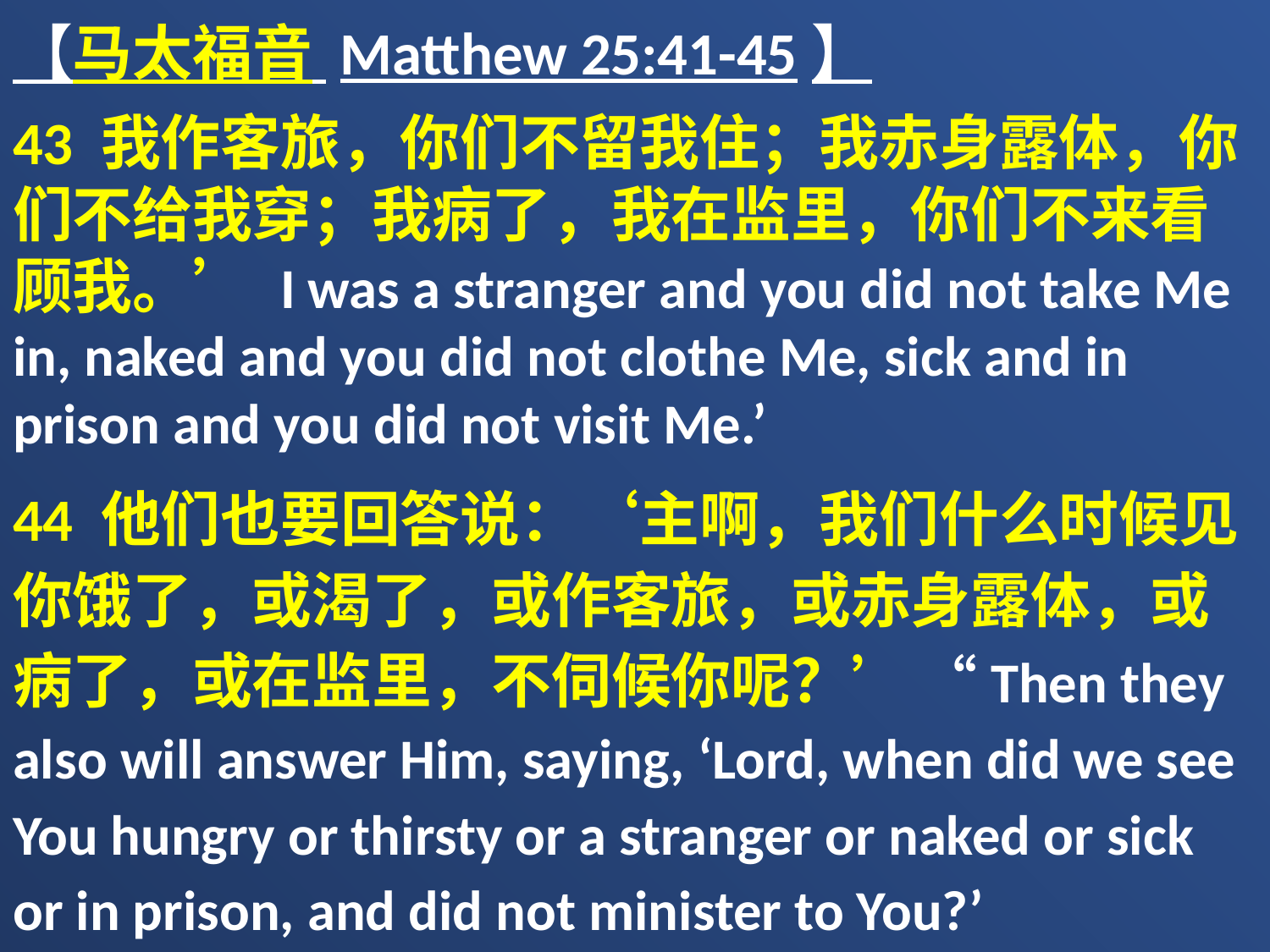

【马太福音 Matthew 25:41-45】
43 我作客旅，你们不留我住；我赤身露体，你们不给我穿；我病了，我在监里，你们不来看顾我。’ I was a stranger and you did not take Me in, naked and you did not clothe Me, sick and in prison and you did not visit Me.’
44 他们也要回答说：‘主啊，我们什么时候见你饿了，或渴了，或作客旅，或赤身露体，或病了，或在监里，不伺候你呢？’ “Then they also will answer Him, saying, ‘Lord, when did we see You hungry or thirsty or a stranger or naked or sick or in prison, and did not minister to You?’